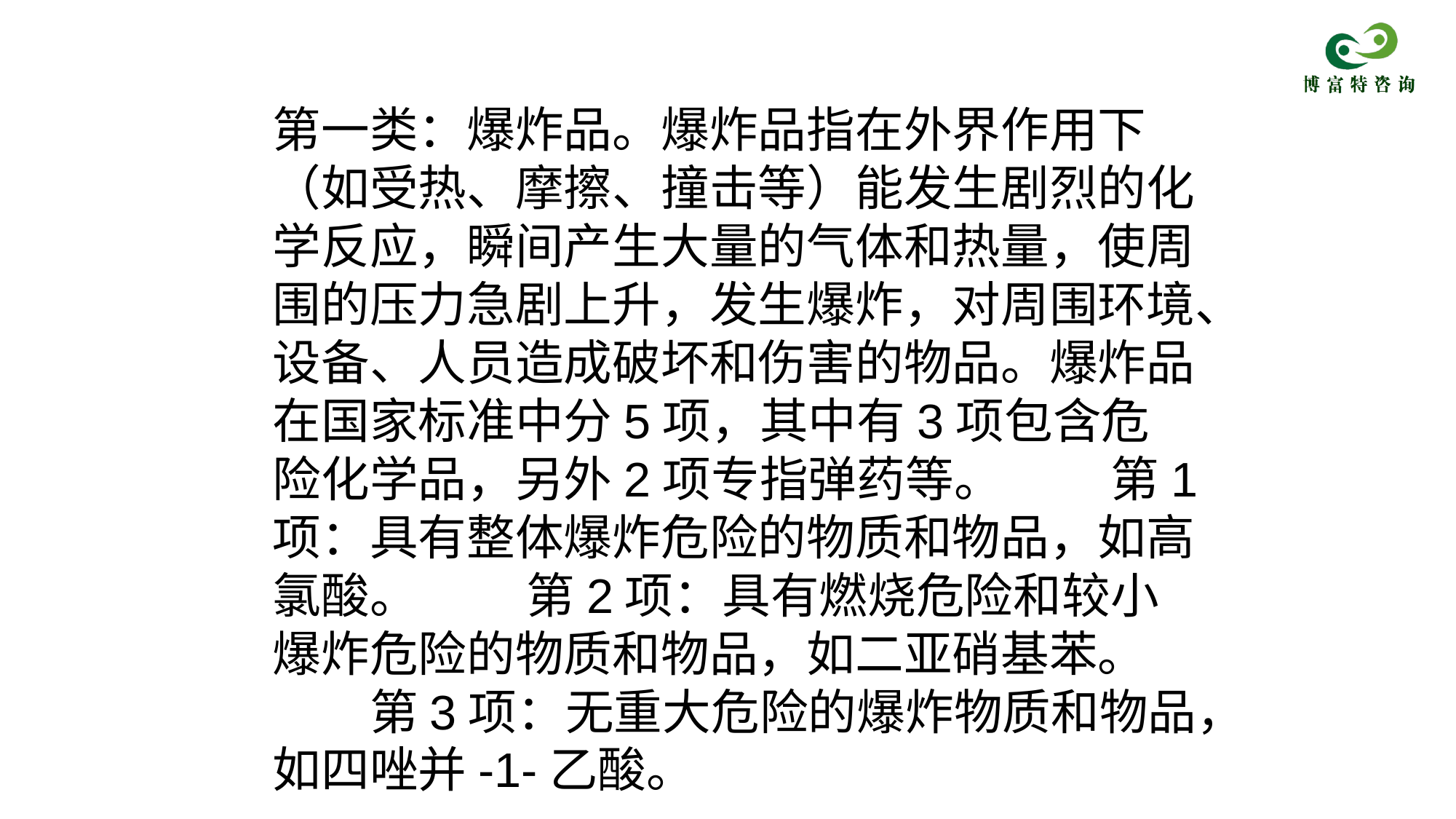

第一类：爆炸品。爆炸品指在外界作用下（如受热、摩擦、撞击等）能发生剧烈的化学反应，瞬间产生大量的气体和热量，使周围的压力急剧上升，发生爆炸，对周围环境、设备、人员造成破坏和伤害的物品。爆炸品在国家标准中分5项，其中有3项包含危险化学品，另外2项专指弹药等。 　　第1项：具有整体爆炸危险的物质和物品，如高氯酸。 　　第2项：具有燃烧危险和较小爆炸危险的物质和物品，如二亚硝基苯。 　　第3项：无重大危险的爆炸物质和物品，如四唑并-1-乙酸。